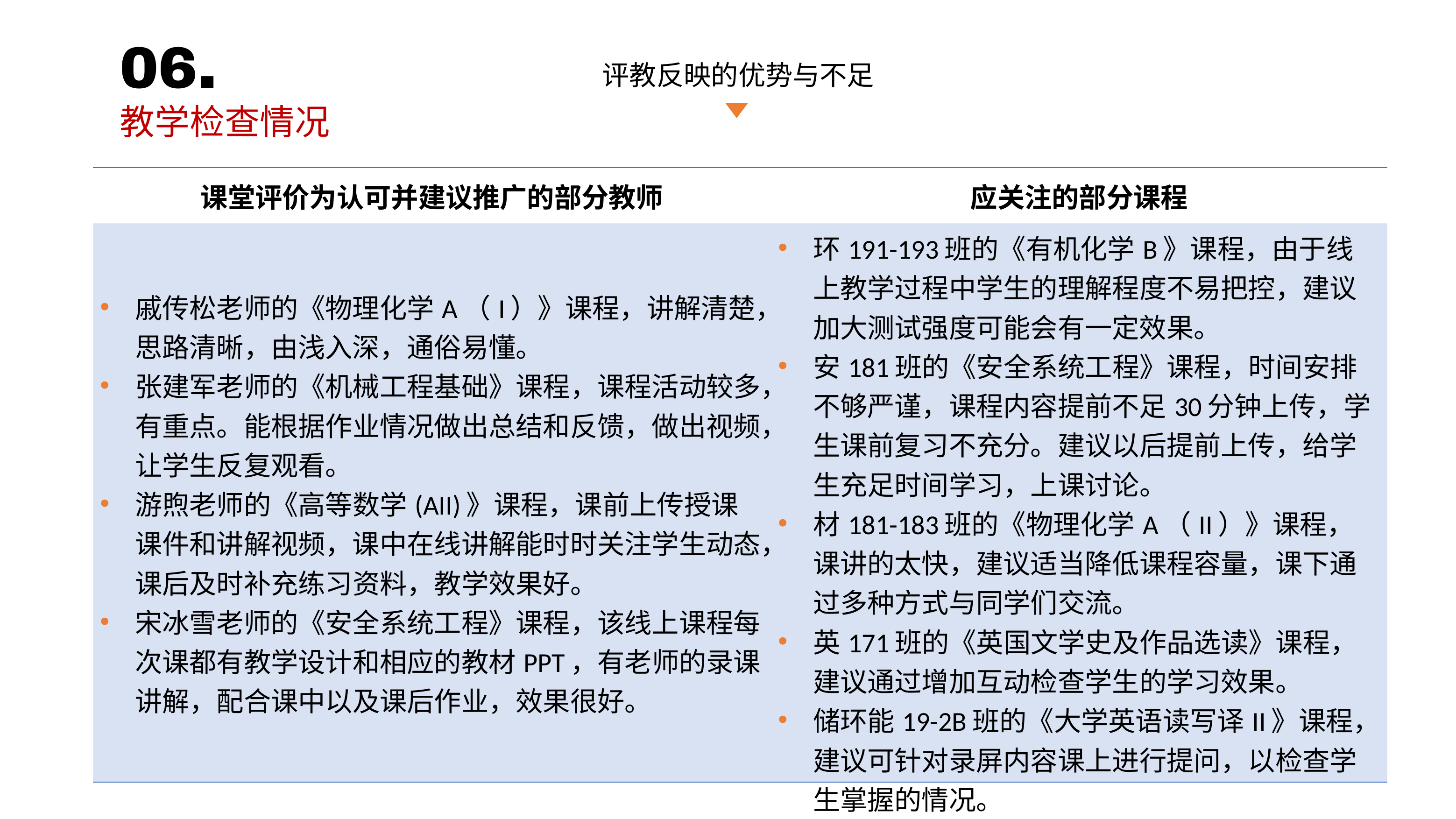

06.
教学检查情况
评教反映的优势与不足

| 课堂评价为认可并建议推广的部分教师 | 应关注的部分课程 |
| --- | --- |
| 戚传松老师的《物理化学A（I）》课程，讲解清楚，思路清晰，由浅入深，通俗易懂。 张建军老师的《机械工程基础》课程，课程活动较多，有重点。能根据作业情况做出总结和反馈，做出视频，让学生反复观看。 游煦老师的《高等数学(AII)》课程，课前上传授课课件和讲解视频，课中在线讲解能时时关注学生动态，课后及时补充练习资料，教学效果好。 宋冰雪老师的《安全系统工程》课程，该线上课程每次课都有教学设计和相应的教材PPT，有老师的录课讲解，配合课中以及课后作业，效果很好。 | 环191-193班的《有机化学B》课程，由于线上教学过程中学生的理解程度不易把控，建议加大测试强度可能会有一定效果。 安181班的《安全系统工程》课程，时间安排不够严谨，课程内容提前不足30分钟上传，学生课前复习不充分。建议以后提前上传，给学生充足时间学习，上课讨论。 材181-183班的《物理化学A（II）》课程，课讲的太快，建议适当降低课程容量，课下通过多种方式与同学们交流。 英171班的《英国文学史及作品选读》课程，建议通过增加互动检查学生的学习效果。 储环能19-2B班的《大学英语读写译II》课程，建议可针对录屏内容课上进行提问，以检查学生掌握的情况。 |